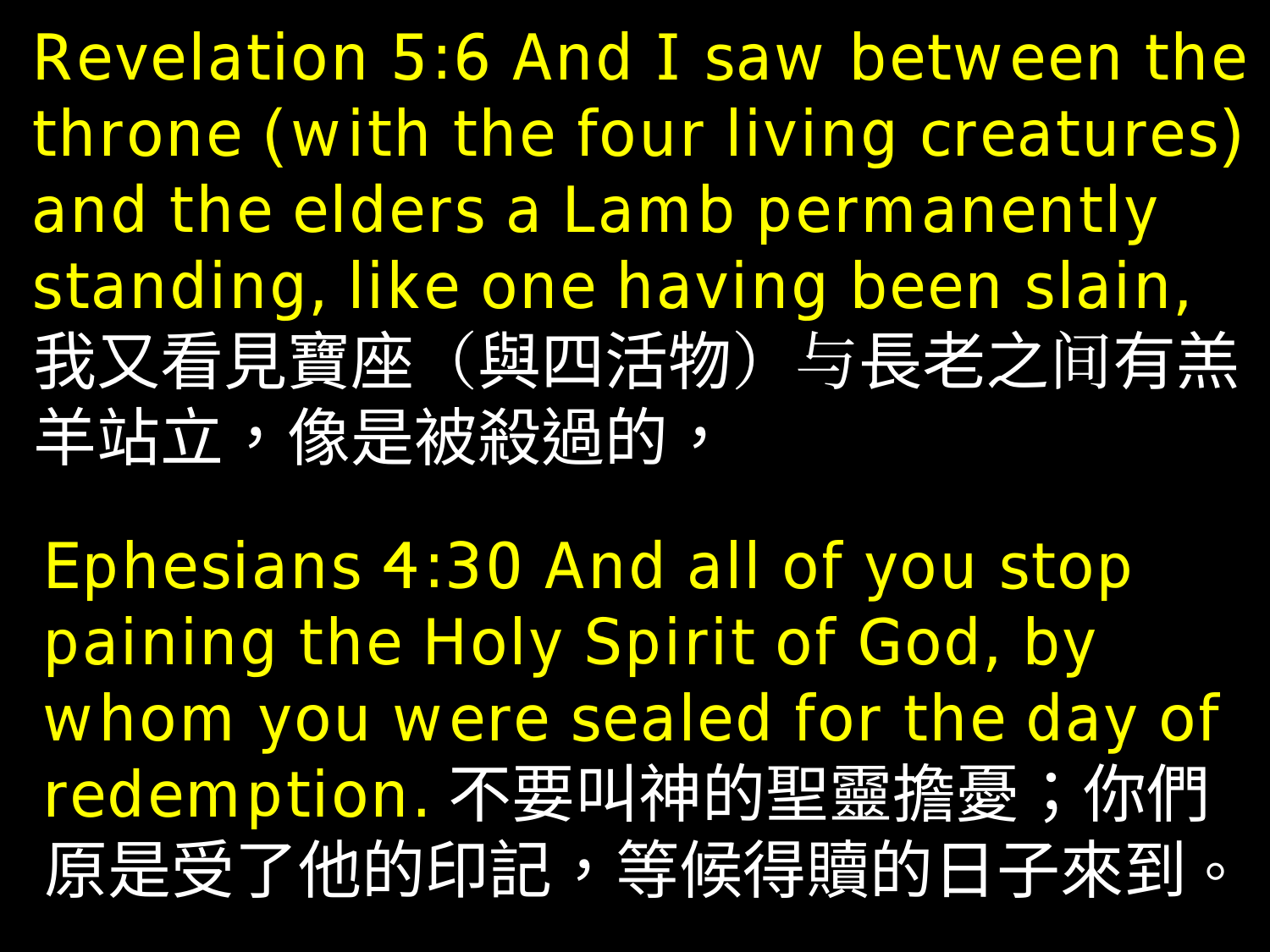

Revelation 5:6 And I saw between the throne (with the four living creatures) and the elders a Lamb permanently standing, like one having been slain,我又看見寶座（與四活物）与長老之间有羔羊站立，像是被殺過的，
Ephesians 4:30 And all of you stop paining the Holy Spirit of God, by whom you were sealed for the day of redemption.不要叫神的聖靈擔憂；你們原是受了他的印記，等候得贖的日子來到。